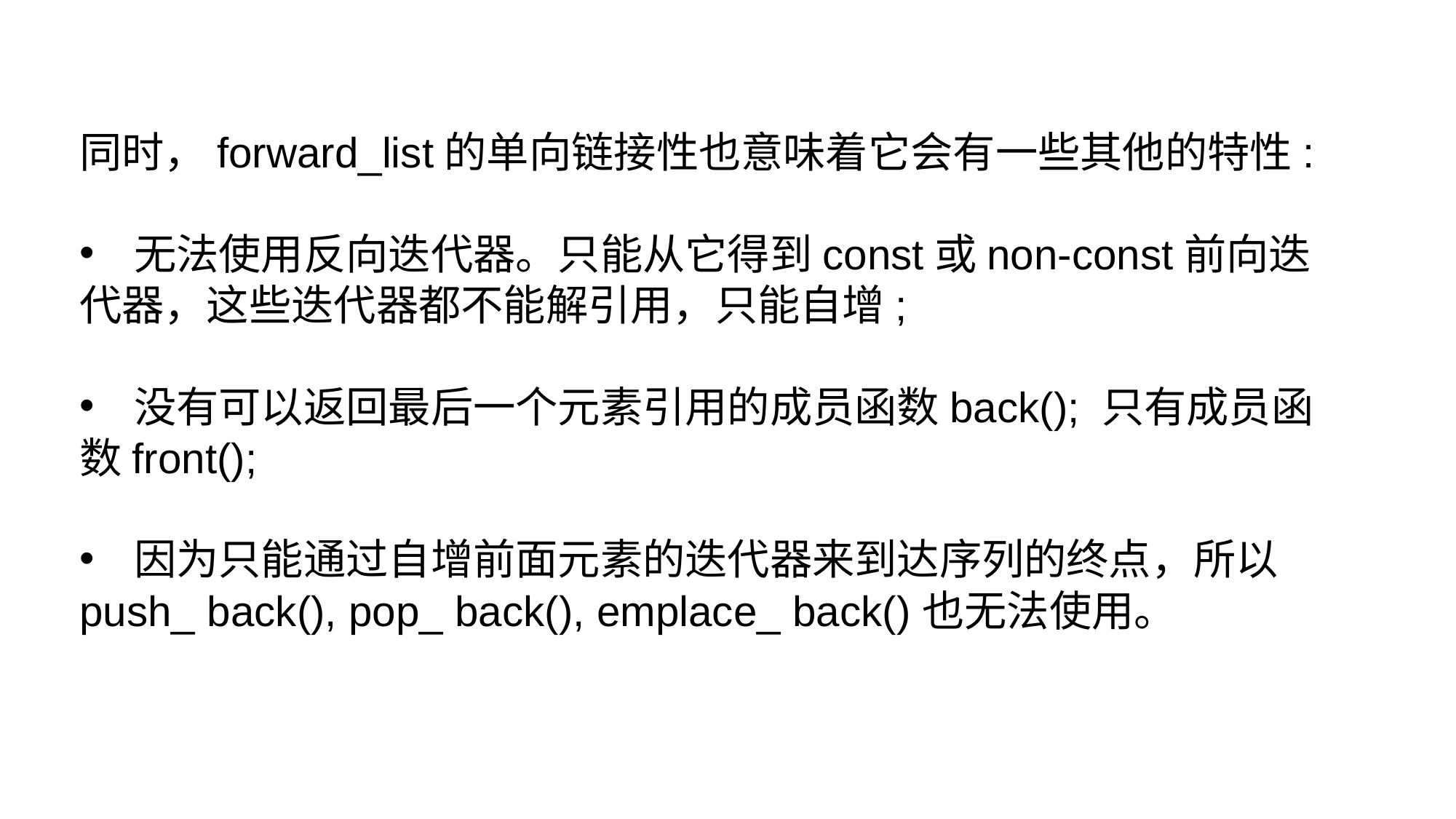

同时，forward_list的单向链接性也意味着它会有一些其他的特性:

无法使用反向迭代器。只能从它得到const或non-const前向迭
代器，这些迭代器都不能解引用，只能自增;

没有可以返回最后一个元素引用的成员函数back(); 只有成员函
数front();

因为只能通过自增前面元素的迭代器来到达序列的终点，所以
push_ back(), pop_ back(), emplace_ back()也无法使用。